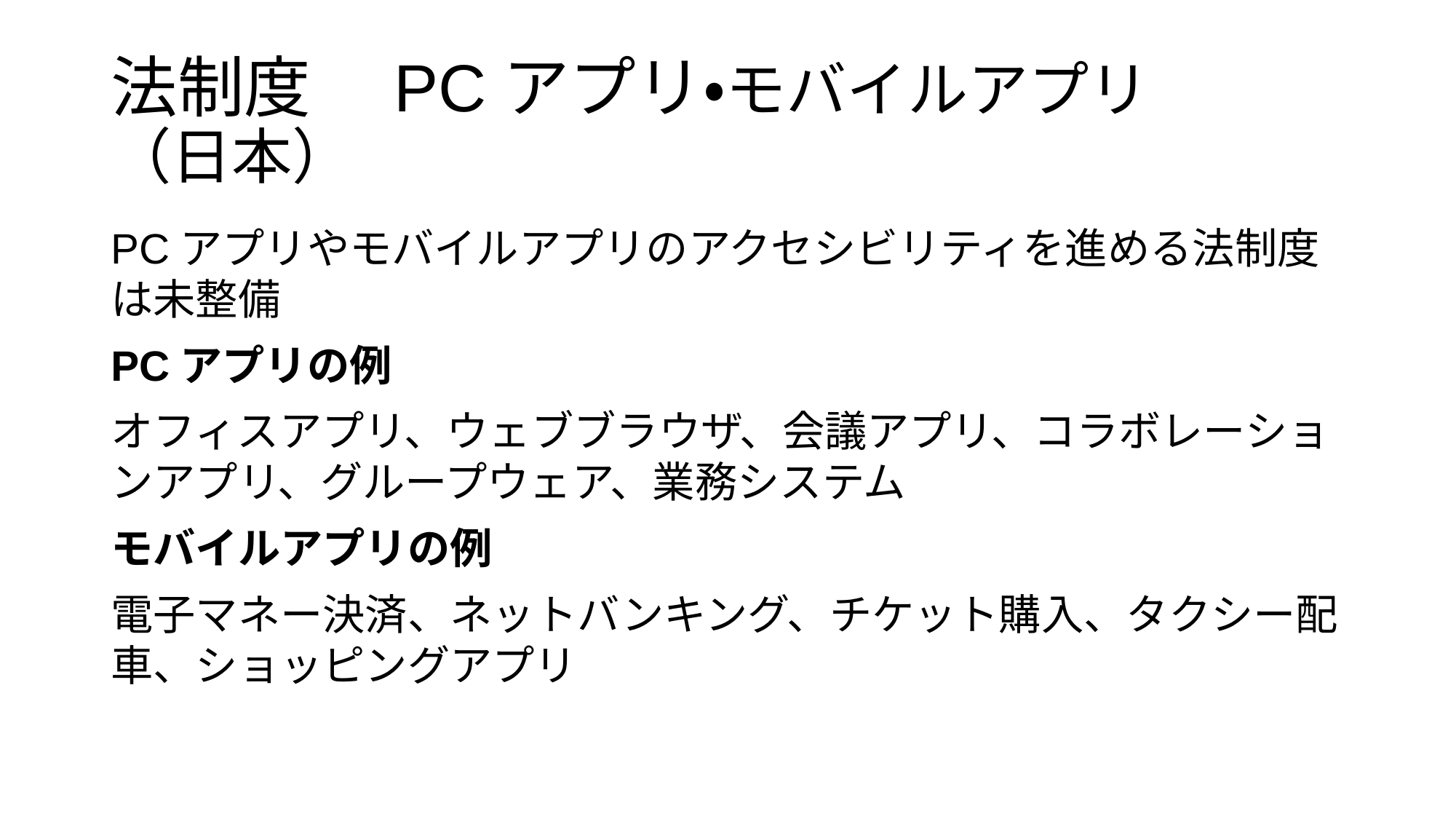

# 法制度　PCアプリ・モバイルアプリ （日本）
PCアプリやモバイルアプリのアクセシビリティを進める法制度は未整備
PCアプリの例
オフィスアプリ、ウェブブラウザ、会議アプリ、コラボレーションアプリ、グループウェア、業務システム
モバイルアプリの例
電子マネー決済、ネットバンキング、チケット購入、タクシー配車、ショッピングアプリ